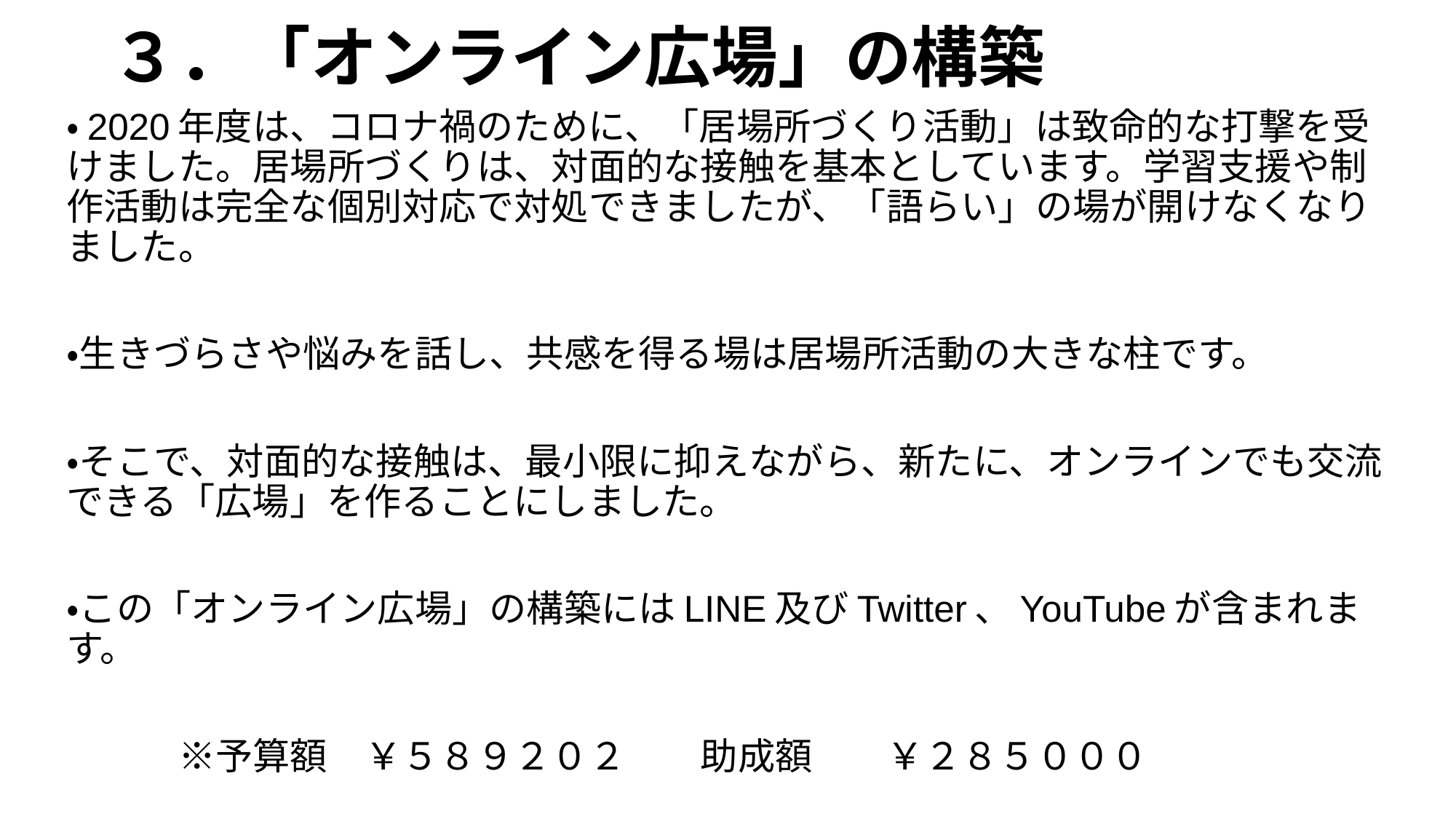

# ３．「オンライン広場」の構築
・2020年度は、コロナ禍のために、「居場所づくり活動」は致命的な打撃を受けました。居場所づくりは、対面的な接触を基本としています。学習支援や制作活動は完全な個別対応で対処できましたが、「語らい」の場が開けなくなりました。

・生きづらさや悩みを話し、共感を得る場は居場所活動の大きな柱です。

・そこで、対面的な接触は、最小限に抑えながら、新たに、オンラインでも交流できる「広場」を作ることにしました。

・この「オンライン広場」の構築にはLINE及びTwitter、YouTubeが含まれます。

　　　※予算額　￥５８９２０２　　助成額　　￥２８５０００